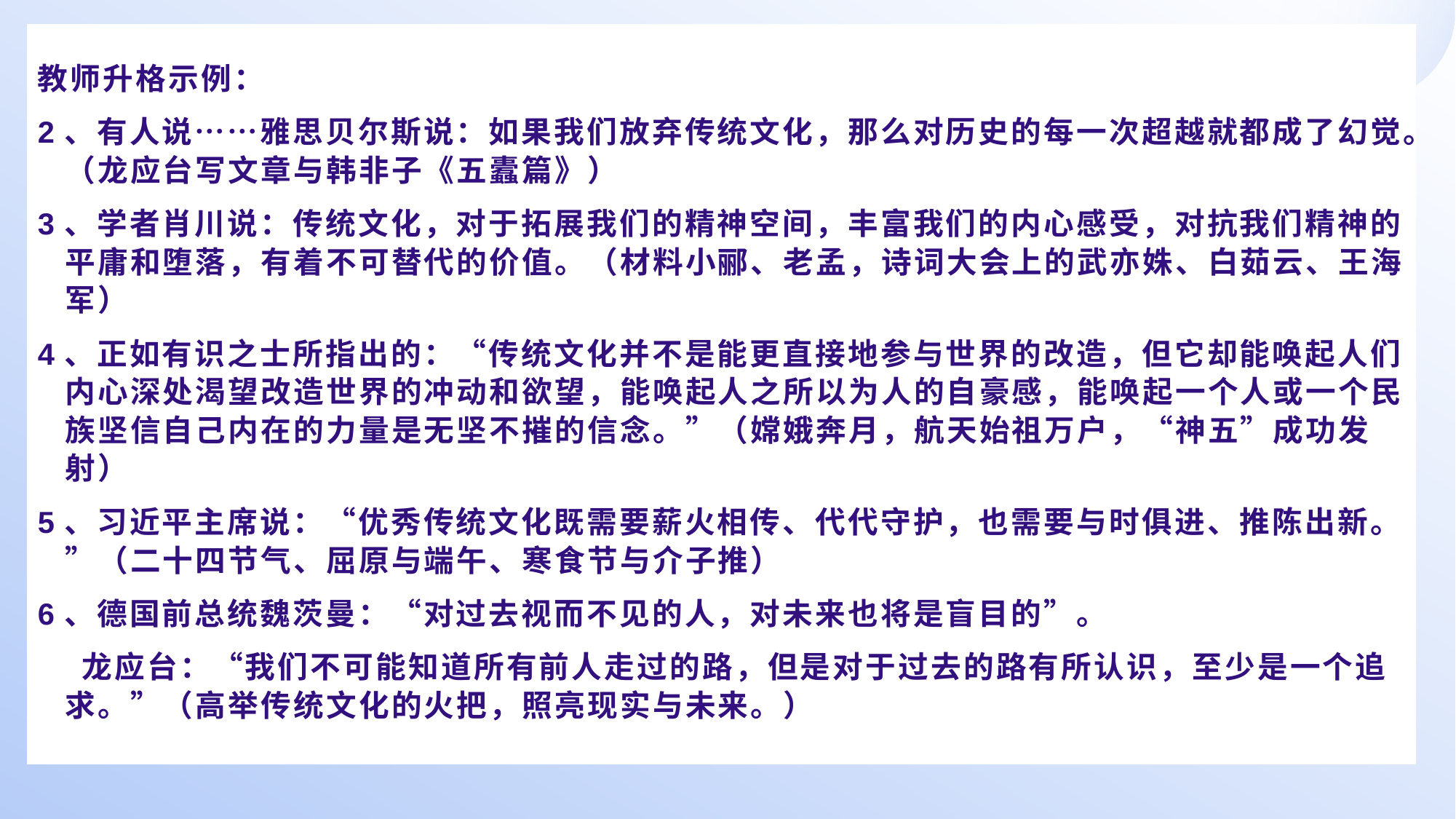

教师升格示例：
2、有人说……雅思贝尔斯说：如果我们放弃传统文化，那么对历史的每一次超越就都成了幻觉。（龙应台写文章与韩非子《五蠹篇》）
3、学者肖川说：传统文化，对于拓展我们的精神空间，丰富我们的内心感受，对抗我们精神的平庸和堕落，有着不可替代的价值。（材料小郦、老孟，诗词大会上的武亦姝、白茹云、王海军）
4、正如有识之士所指出的：“传统文化并不是能更直接地参与世界的改造，但它却能唤起人们内心深处渴望改造世界的冲动和欲望，能唤起人之所以为人的自豪感，能唤起一个人或一个民族坚信自己内在的力量是无坚不摧的信念。”（嫦娥奔月，航天始祖万户，“神五”成功发射）
5、习近平主席说：“优秀传统文化既需要薪火相传、代代守护，也需要与时俱进、推陈出新。 ”（二十四节气、屈原与端午、寒食节与介子推）
6、德国前总统魏茨曼：“对过去视而不见的人，对未来也将是盲目的”。
    龙应台：“我们不可能知道所有前人走过的路，但是对于过去的路有所认识，至少是一个追求。”（高举传统文化的火把，照亮现实与未来。）